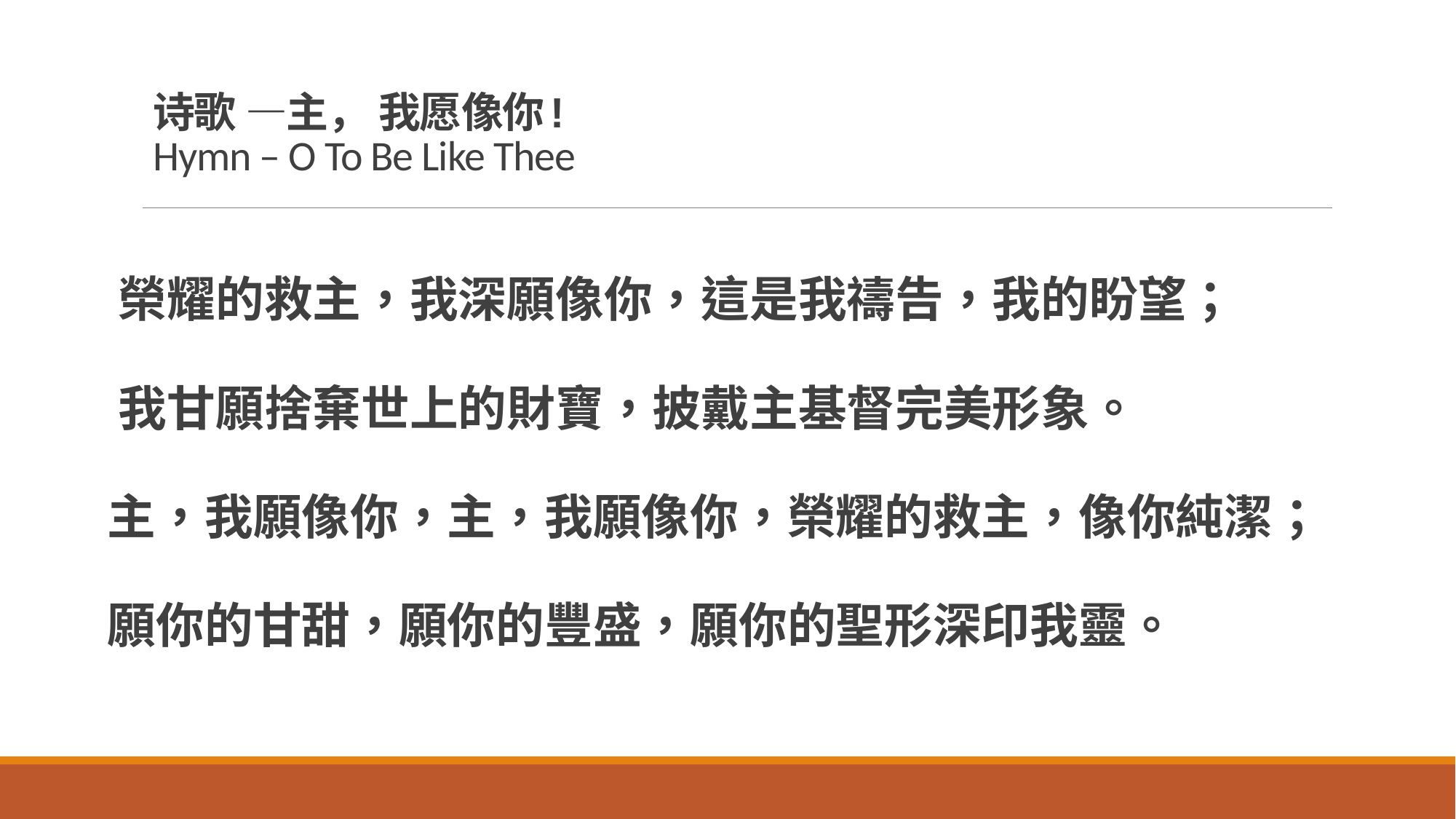

# 诗歌 —主， 我愿像你! Hymn – O To Be Like Thee
榮耀的救主，我深願像你，這是我禱告，我的盼望；
我甘願捨棄世上的財寶，披戴主基督完美形象。
主，我願像你，主，我願像你，榮耀的救主，像你純潔；
願你的甘甜，願你的豐盛，願你的聖形深印我靈。